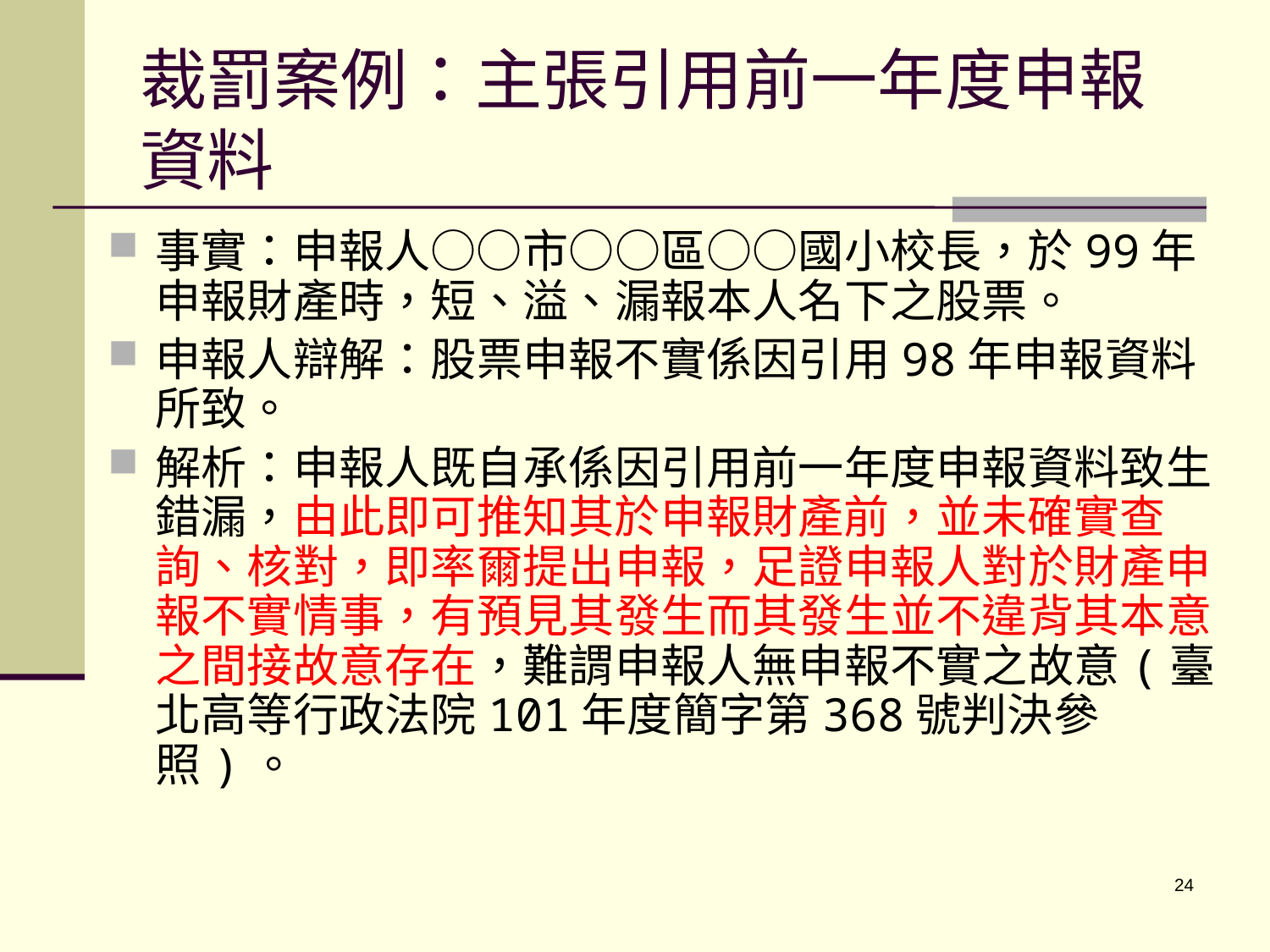

# 裁罰案例：主張引用前一年度申報資料
事實：申報人○○市○○區○○國小校長，於99年申報財產時，短、溢、漏報本人名下之股票。
申報人辯解：股票申報不實係因引用98年申報資料所致。
解析：申報人既自承係因引用前一年度申報資料致生錯漏，由此即可推知其於申報財產前，並未確實查詢、核對，即率爾提出申報，足證申報人對於財產申報不實情事，有預見其發生而其發生並不違背其本意之間接故意存在，難謂申報人無申報不實之故意(臺北高等行政法院101年度簡字第368號判決參照)。
24